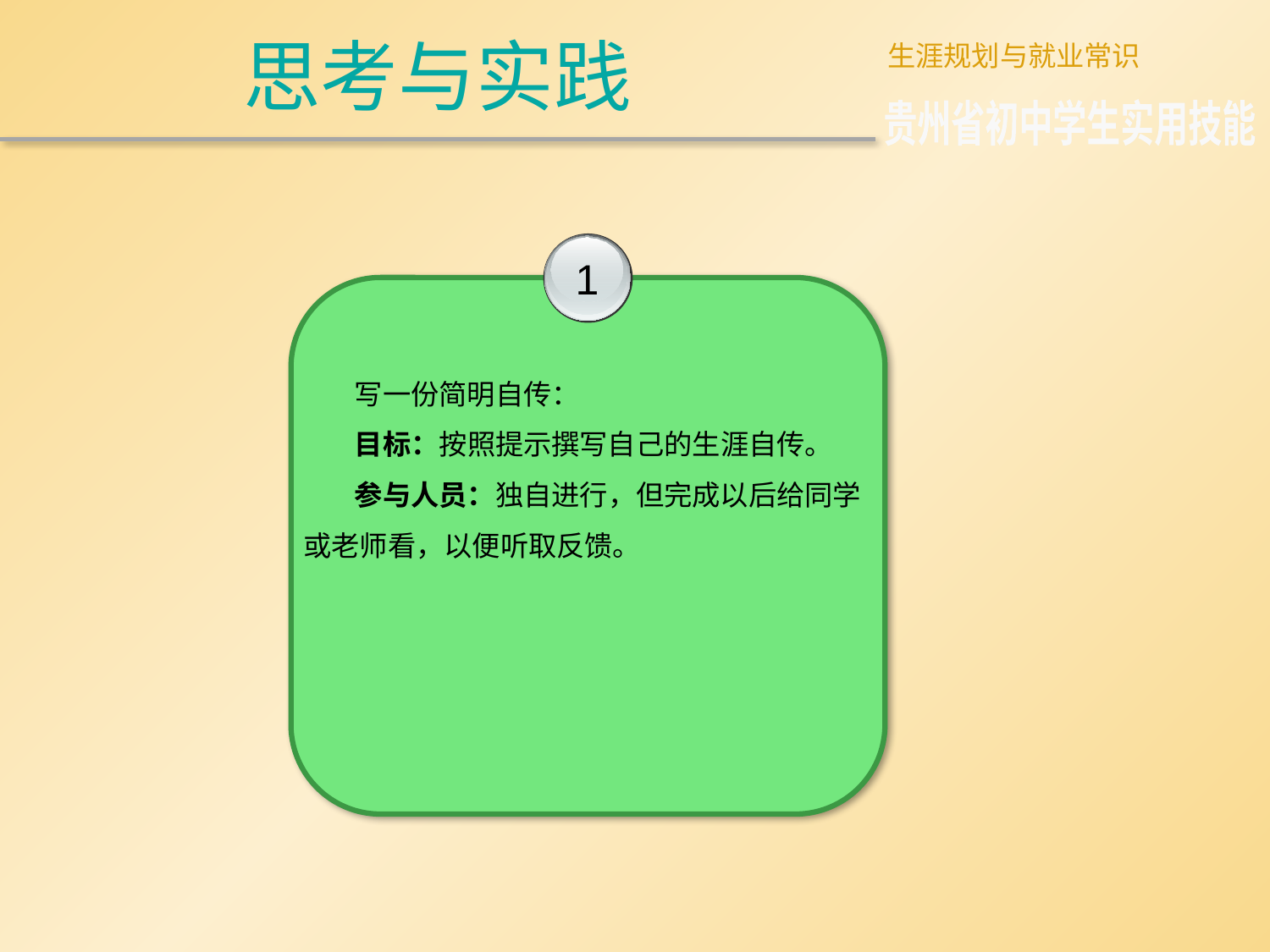

思考与实践
生涯规划与就业常识
贵州省初中学生实用技能

1

       写一份简明自传：
       目标：按照提示撰写自己的生涯自传。
       参与人员：独自进行，但完成以后给同学或老师看，以便听取反馈。